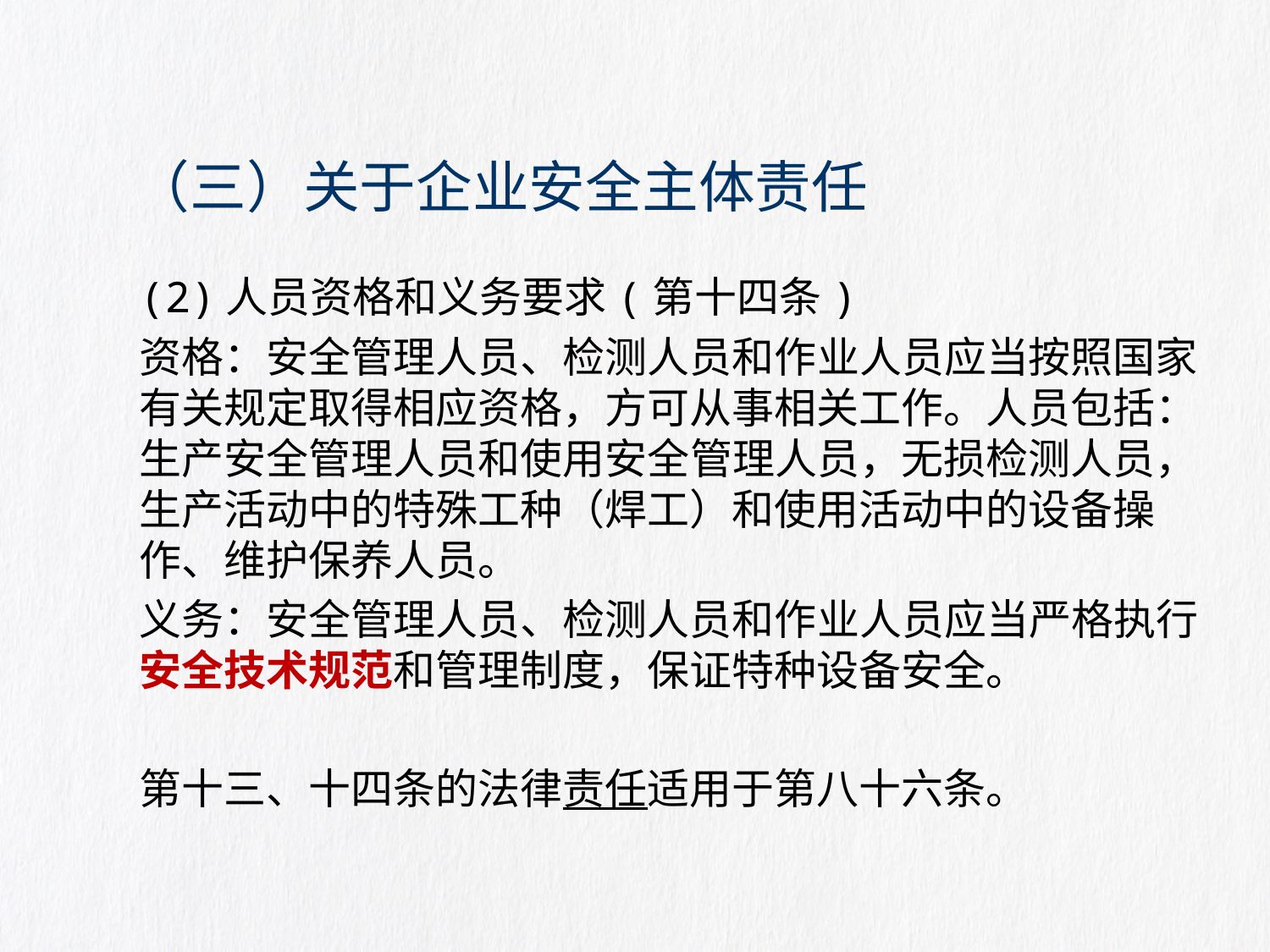

# （三）关于企业安全主体责任
(2)人员资格和义务要求(第十四条)
资格：安全管理人员、检测人员和作业人员应当按照国家有关规定取得相应资格，方可从事相关工作。人员包括：生产安全管理人员和使用安全管理人员，无损检测人员，生产活动中的特殊工种（焊工）和使用活动中的设备操作、维护保养人员。
义务：安全管理人员、检测人员和作业人员应当严格执行安全技术规范和管理制度，保证特种设备安全。

第十三、十四条的法律责任适用于第八十六条。
23